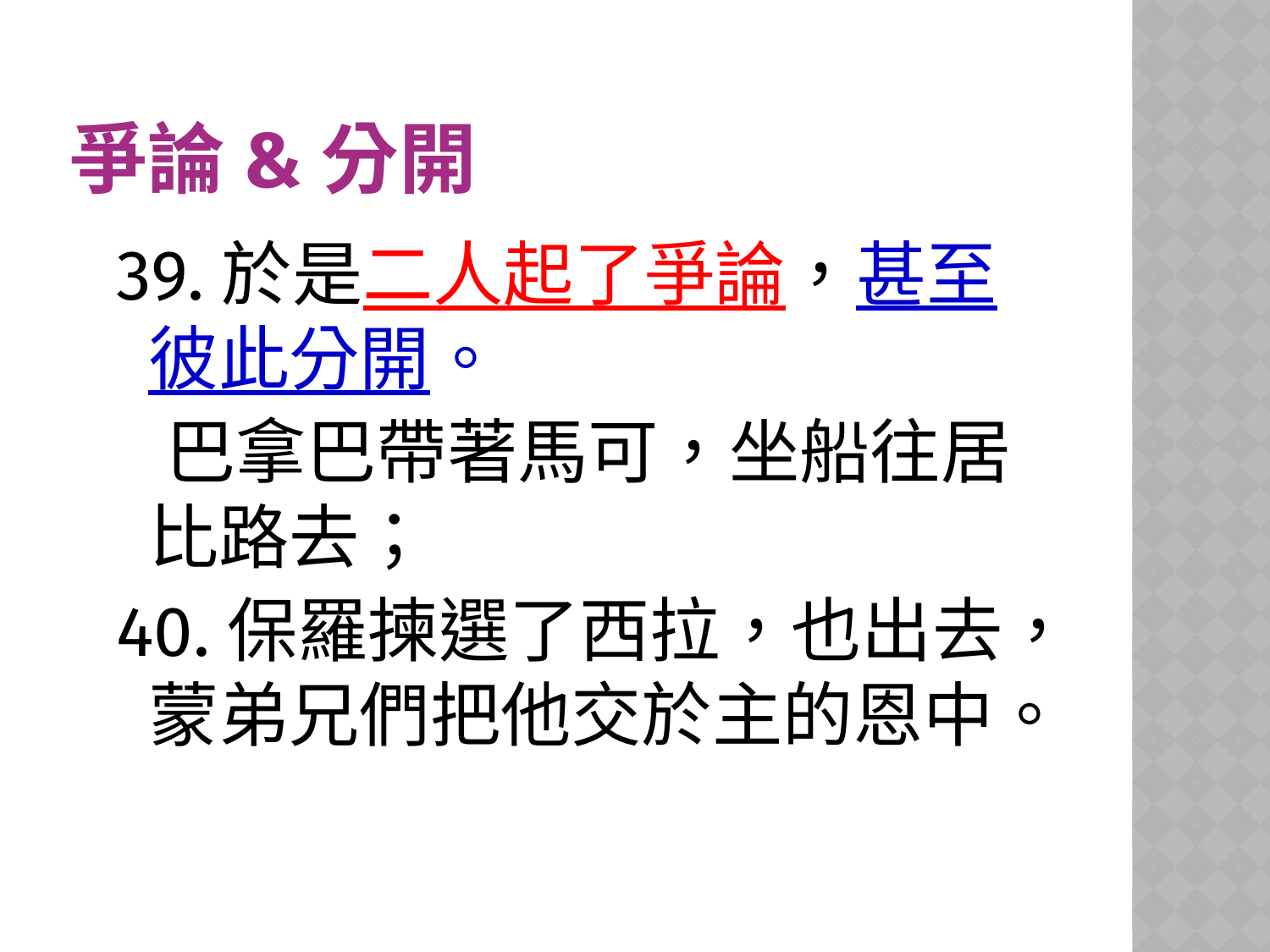

# 爭論&分開
39.於是二人起了爭論，甚至彼此分開。
  巴拿巴帶著馬可，坐船往居比路去；
40.保羅揀選了西拉，也出去，蒙弟兄們把他交於主的恩中。